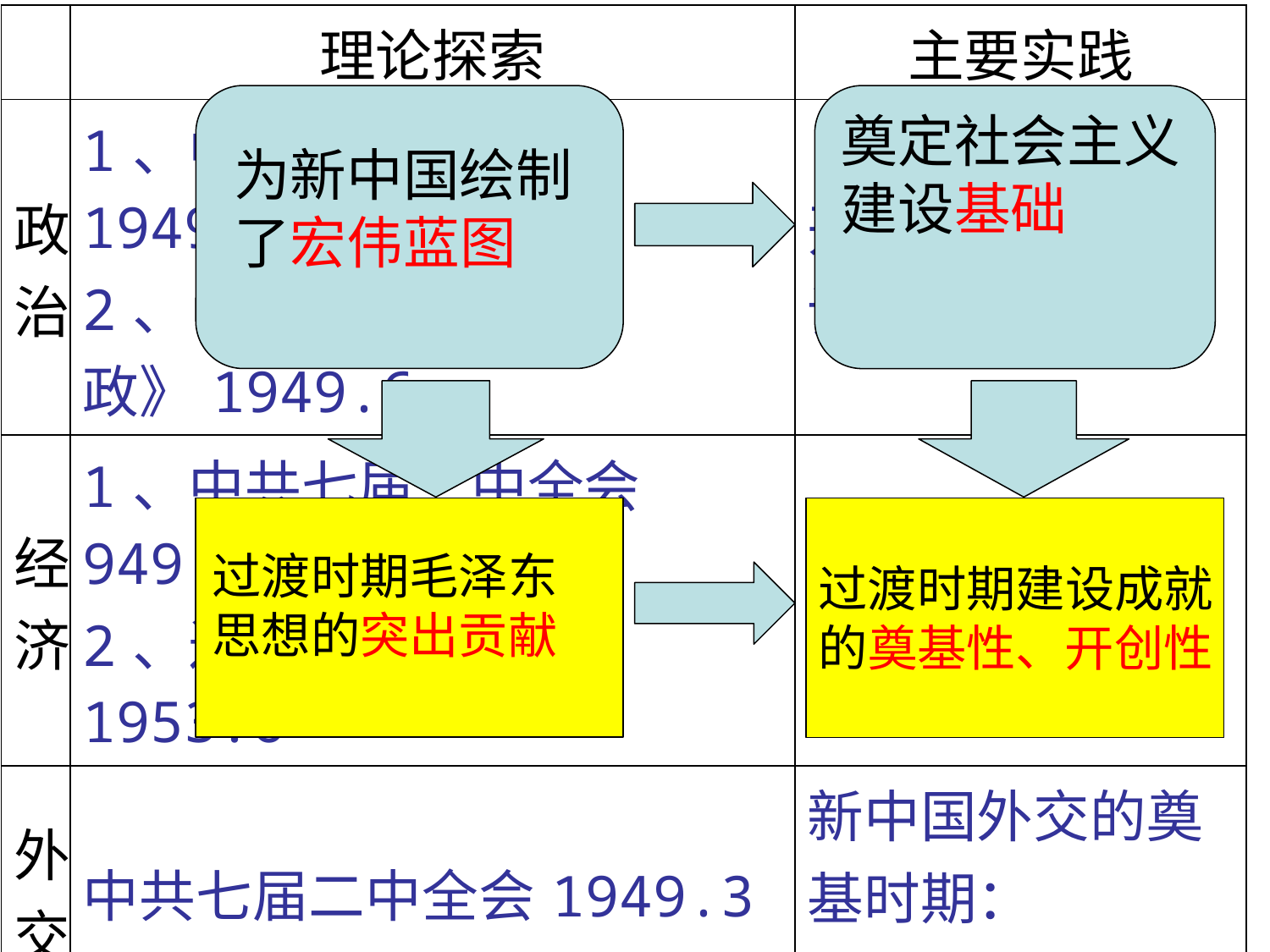

|  | 理论探索 | 主要实践 |
| --- | --- | --- |
| 政治 | 1、中共七届二中全1949.3 2、《论人民民主专政》1949.6 | 开展民主法制建设： |
| 经济 | 1、中共七届二中全会949.3 2、过渡时期总路线 1953.6 | 社会主义建设起步： |
| 外交 | 中共七届二中全会1949.3 | 新中国外交的奠基时期： |
#

奠定社会主义建设基础
为新中国绘制了宏伟蓝图

过渡时期毛泽东
思想的突出贡献
过渡时期建设成就
的奠基性、开创性